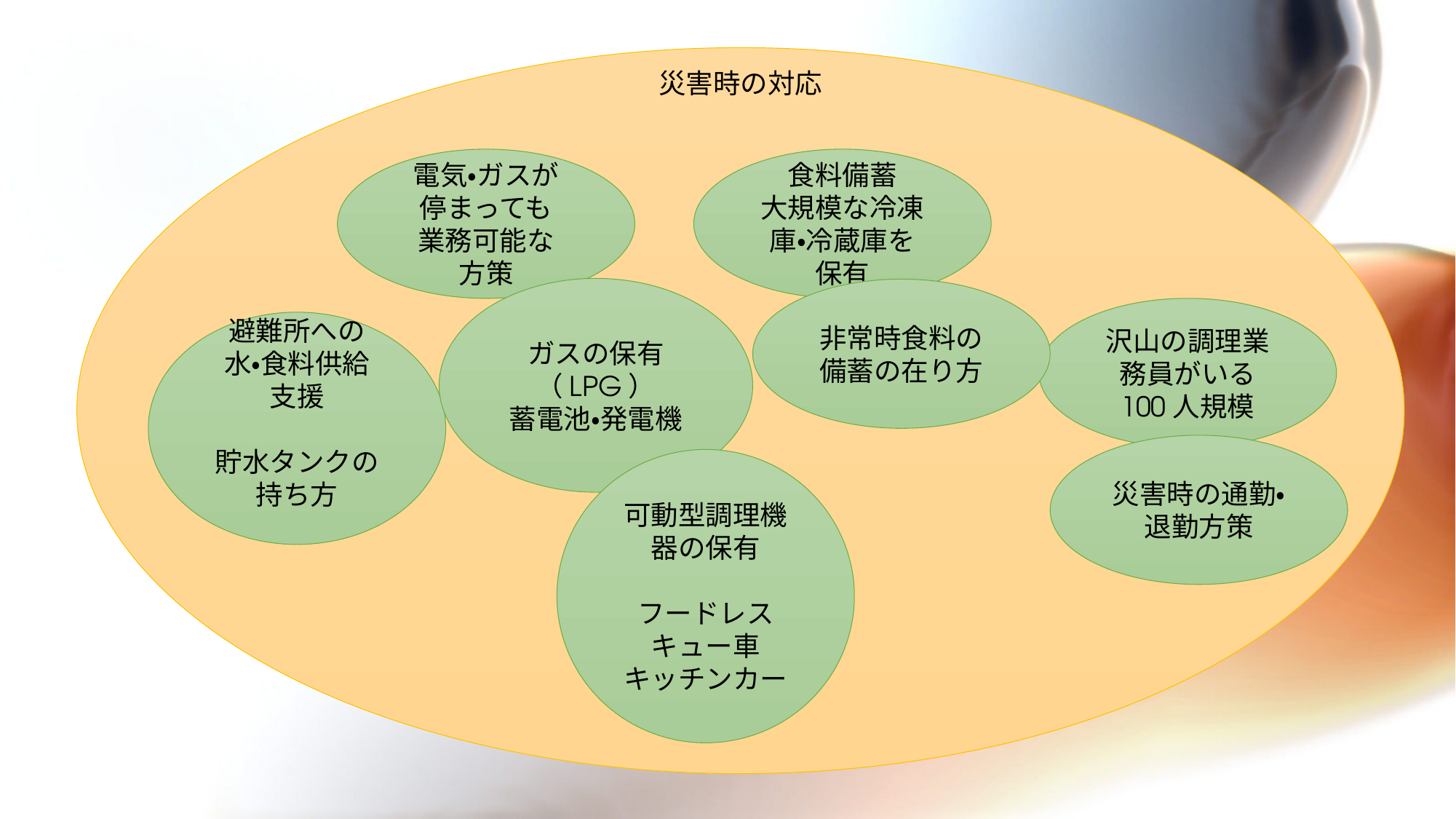

災害時の対応

電気・ガスが
停まっても
業務可能な
方策
食料備蓄
大規模な冷凍庫・冷蔵庫を
保有
ガスの保有
（LPG）
蓄電池・発電機
非常時食料の
備蓄の在り方
沢山の調理業務員がいる
100人規模
避難所への
水・食料供給
支援

貯水タンクの持ち方

災害時の通勤・退勤方策
可動型調理機器の保有

フードレスキュー車
キッチンカー